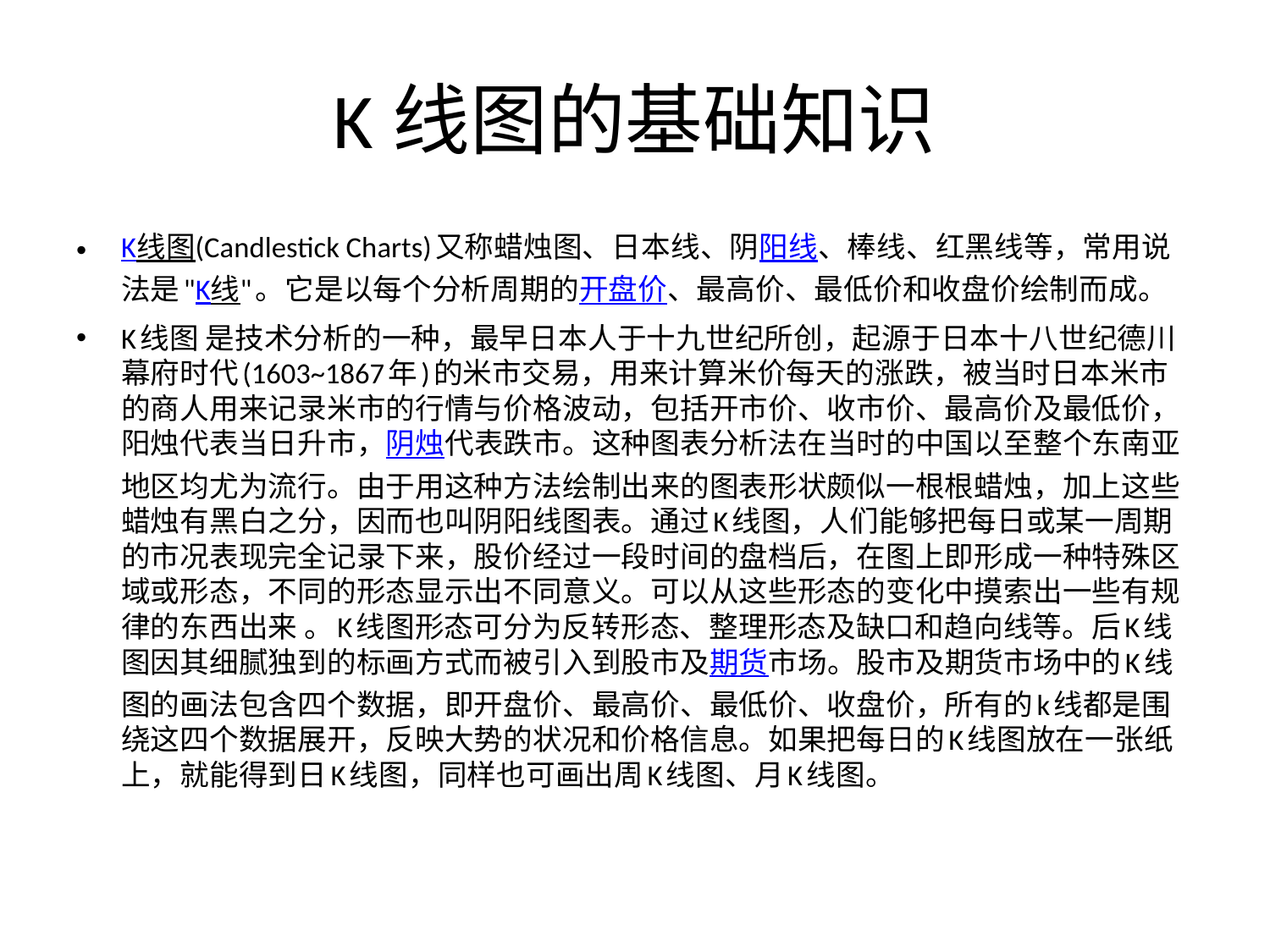

# K线图的基础知识
K线图(Candlestick Charts)又称蜡烛图、日本线、阴阳线、棒线、红黑线等，常用说法是"K线"。它是以每个分析周期的开盘价、最高价、最低价和收盘价绘制而成。
K线图 是技术分析的一种，最早日本人于十九世纪所创，起源于日本十八世纪德川幕府时代(1603~1867年)的米市交易，用来计算米价每天的涨跌，被当时日本米市的商人用来记录米市的行情与价格波动，包括开市价、收市价、最高价及最低价，阳烛代表当日升市，阴烛代表跌市。这种图表分析法在当时的中国以至整个东南亚地区均尤为流行。由于用这种方法绘制出来的图表形状颇似一根根蜡烛，加上这些蜡烛有黑白之分，因而也叫阴阳线图表。通过K线图，人们能够把每日或某一周期的市况表现完全记录下来，股价经过一段时间的盘档后，在图上即形成一种特殊区域或形态，不同的形态显示出不同意义。可以从这些形态的变化中摸索出一些有规律的东西出来 。K线图形态可分为反转形态、整理形态及缺口和趋向线等。后K线图因其细腻独到的标画方式而被引入到股市及期货市场。股市及期货市场中的K线图的画法包含四个数据，即开盘价、最高价、最低价、收盘价，所有的k线都是围绕这四个数据展开，反映大势的状况和价格信息。如果把每日的K线图放在一张纸上，就能得到日K线图，同样也可画出周K线图、月K线图。